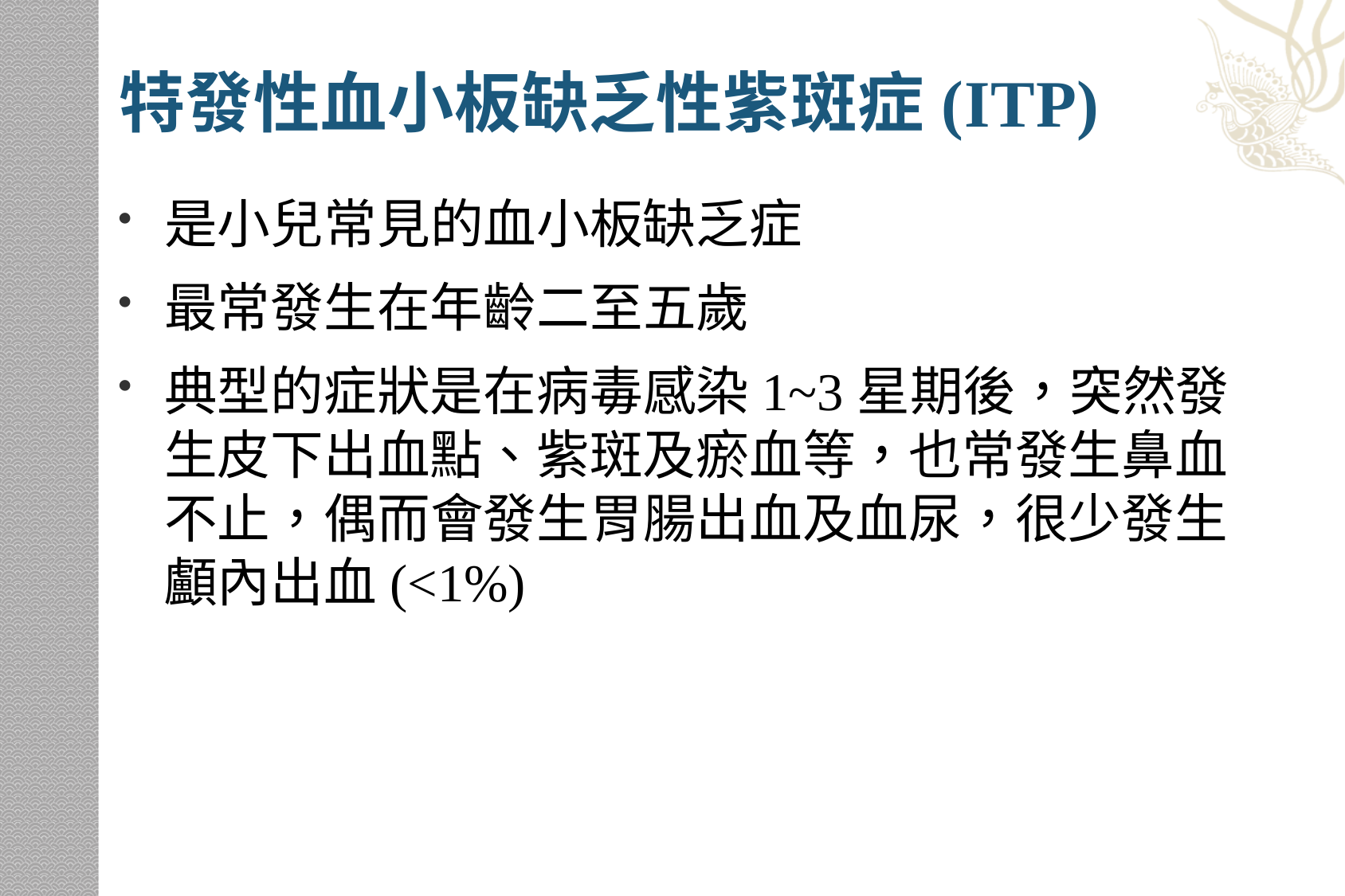

# 特發性血小板缺乏性紫斑症(ITP)
是小兒常見的血小板缺乏症
最常發生在年齡二至五歲
典型的症狀是在病毒感染1~3星期後，突然發生皮下出血點、紫斑及瘀血等，也常發生鼻血不止，偶而會發生胃腸出血及血尿，很少發生顱內出血(<1%)